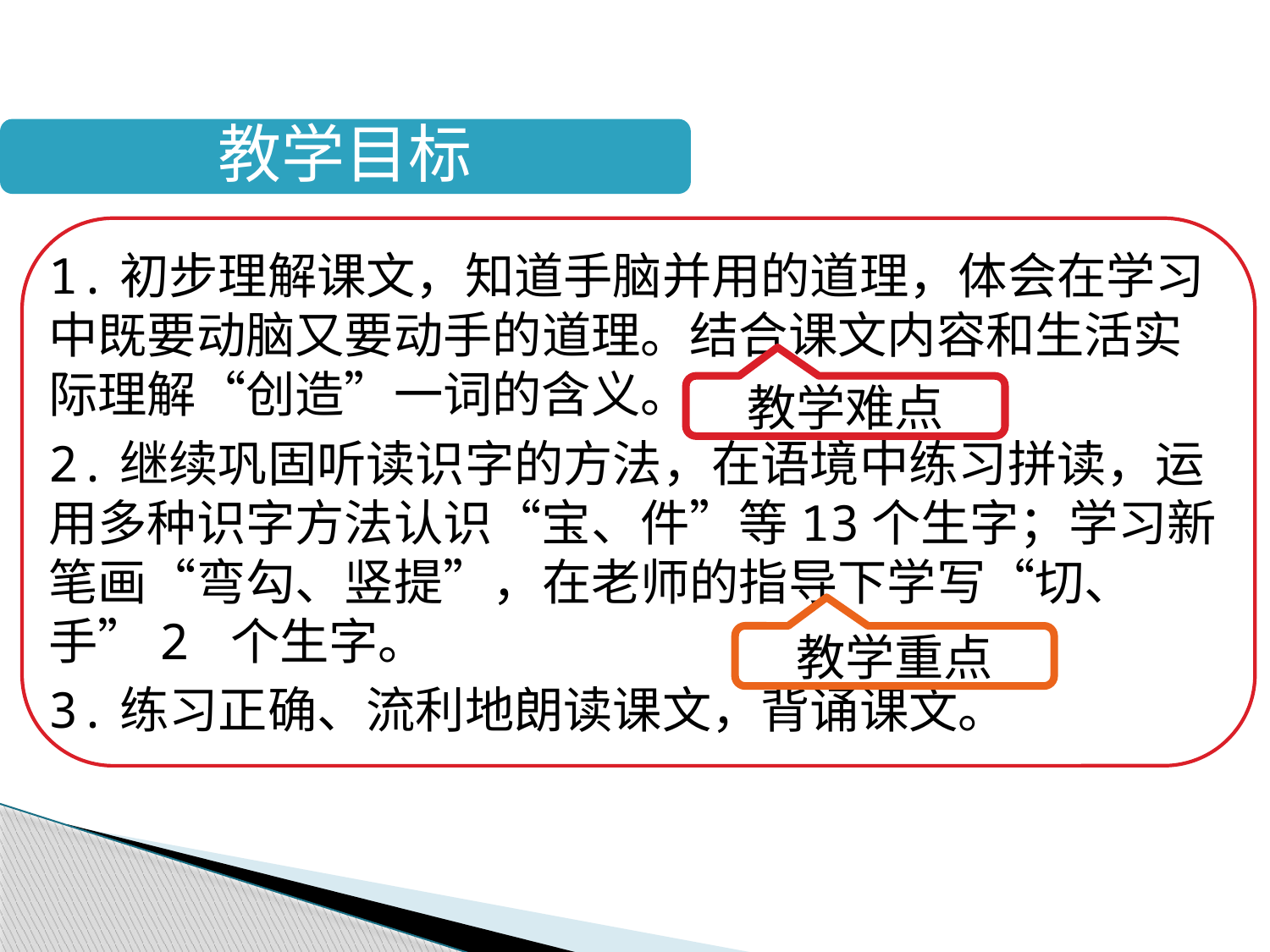

教学目标
1.初步理解课文，知道手脑并用的道理，体会在学习中既要动脑又要动手的道理。结合课文内容和生活实际理解“创造”一词的含义。
2.继续巩固听读识字的方法，在语境中练习拼读，运用多种识字方法认识“宝、件”等13个生字；学习新笔画“弯勾、竖提”，在老师的指导下学写“切、手”2 个生字。
3.练习正确、流利地朗读课文，背诵课文。
教学难点
教学重点